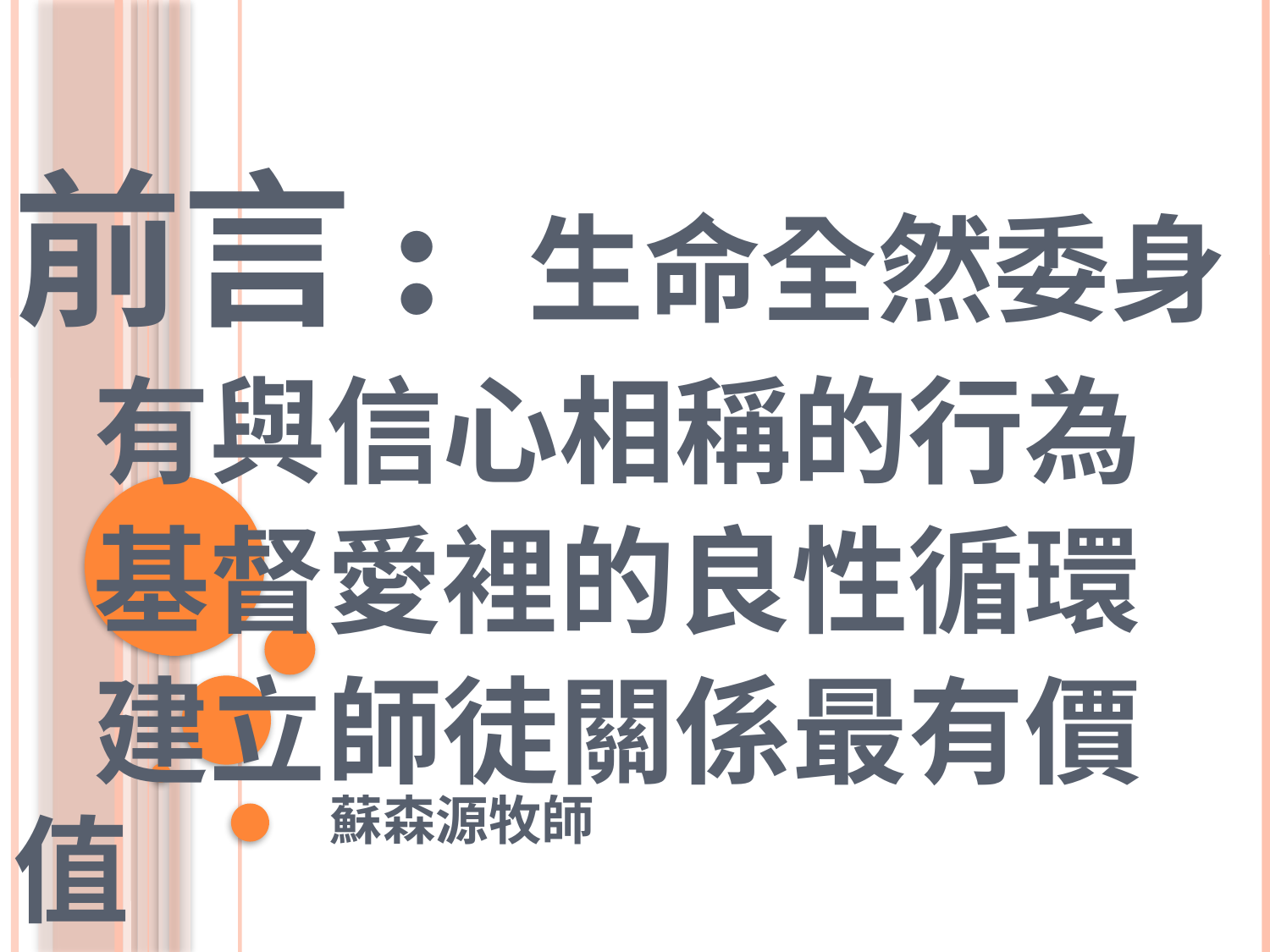

前言: 生命全然委身
  有與信心相稱的行為
  基督愛裡的良性循環
  建立師徒關係最有價值
# 蘇森源牧師